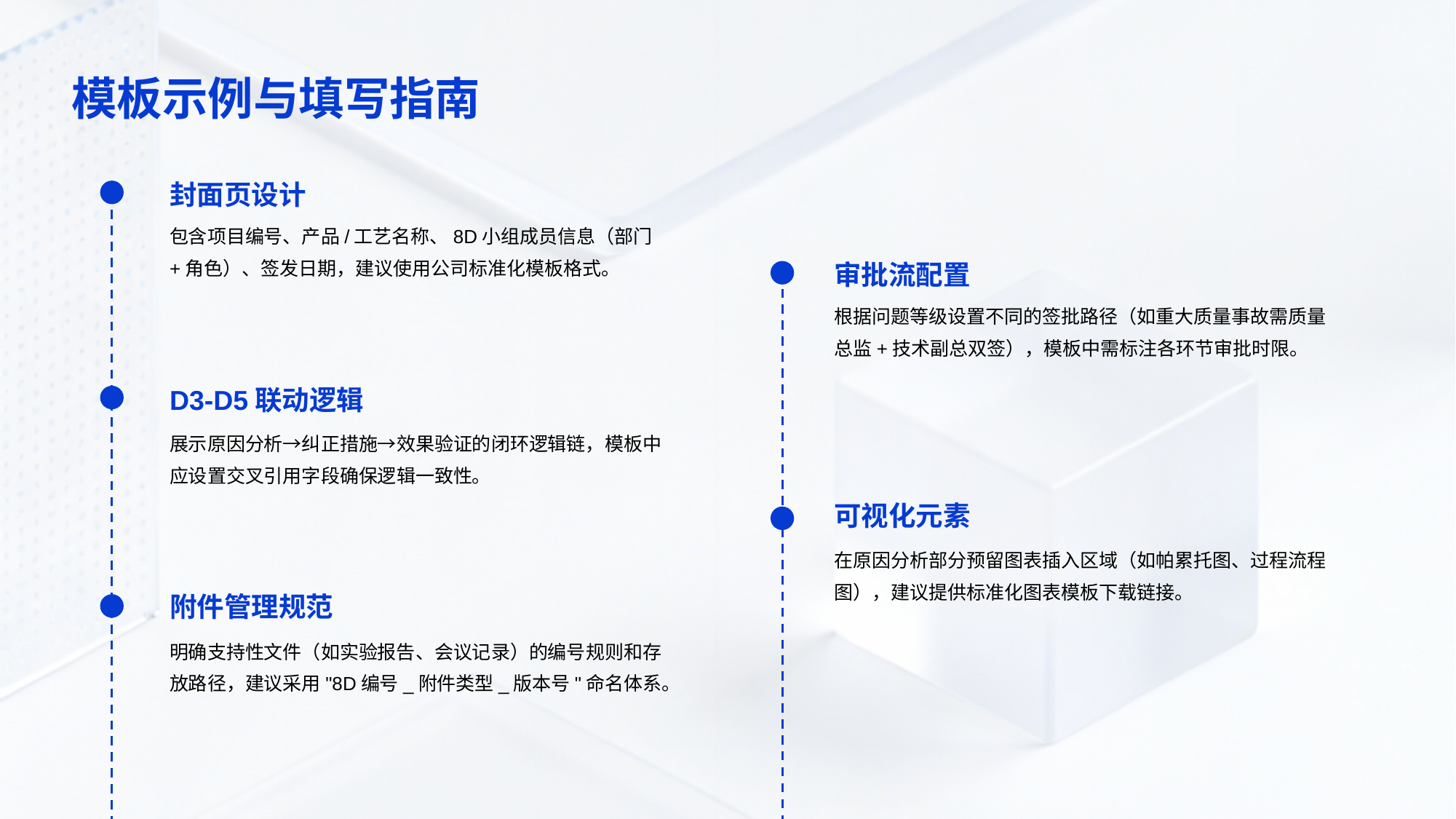

模板示例与填写指南
封面页设计

包含项目编号、产品/工艺名称、8D小组成员信息（部门+角色）、签发日期，建议使用公司标准化模板格式。
审批流配置

根据问题等级设置不同的签批路径（如重大质量事故需质量总监+技术副总双签），模板中需标注各环节审批时限。
D3-D5联动逻辑
展示原因分析→纠正措施→效果验证的闭环逻辑链，模板中应设置交叉引用字段确保逻辑一致性。
可视化元素

在原因分析部分预留图表插入区域（如帕累托图、过程流程图），建议提供标准化图表模板下载链接。
附件管理规范
明确支持性文件（如实验报告、会议记录）的编号规则和存放路径，建议采用"8D编号_附件类型_版本号"命名体系。